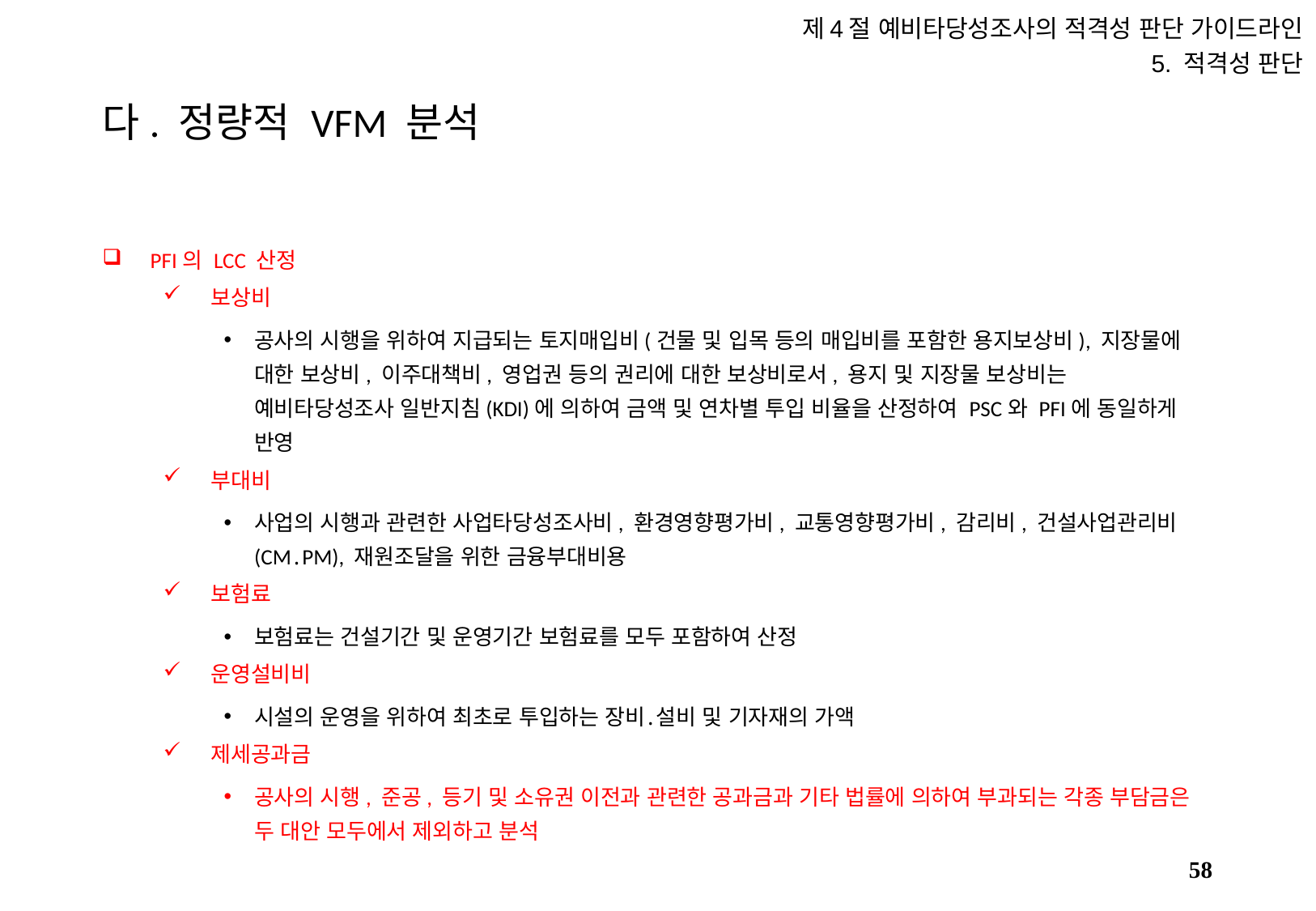

제4절 예비타당성조사의 적격성 판단 가이드라인
5. 적격성 판단
# 다. 정량적 VFM 분석
PFI의 LCC 산정
보상비
공사의 시행을 위하여 지급되는 토지매입비(건물 및 입목 등의 매입비를 포함한 용지보상비), 지장물에 대한 보상비, 이주대책비, 영업권 등의 권리에 대한 보상비로서, 용지 및 지장물 보상비는 예비타당성조사 일반지침(KDI)에 의하여 금액 및 연차별 투입 비율을 산정하여 PSC와 PFI에 동일하게 반영
부대비
사업의 시행과 관련한 사업타당성조사비, 환경영향평가비, 교통영향평가비, 감리비, 건설사업관리비(CM․PM), 재원조달을 위한 금융부대비용
보험료
보험료는 건설기간 및 운영기간 보험료를 모두 포함하여 산정
운영설비비
시설의 운영을 위하여 최초로 투입하는 장비․설비 및 기자재의 가액
제세공과금
공사의 시행, 준공, 등기 및 소유권 이전과 관련한 공과금과 기타 법률에 의하여 부과되는 각종 부담금은 두 대안 모두에서 제외하고 분석
58